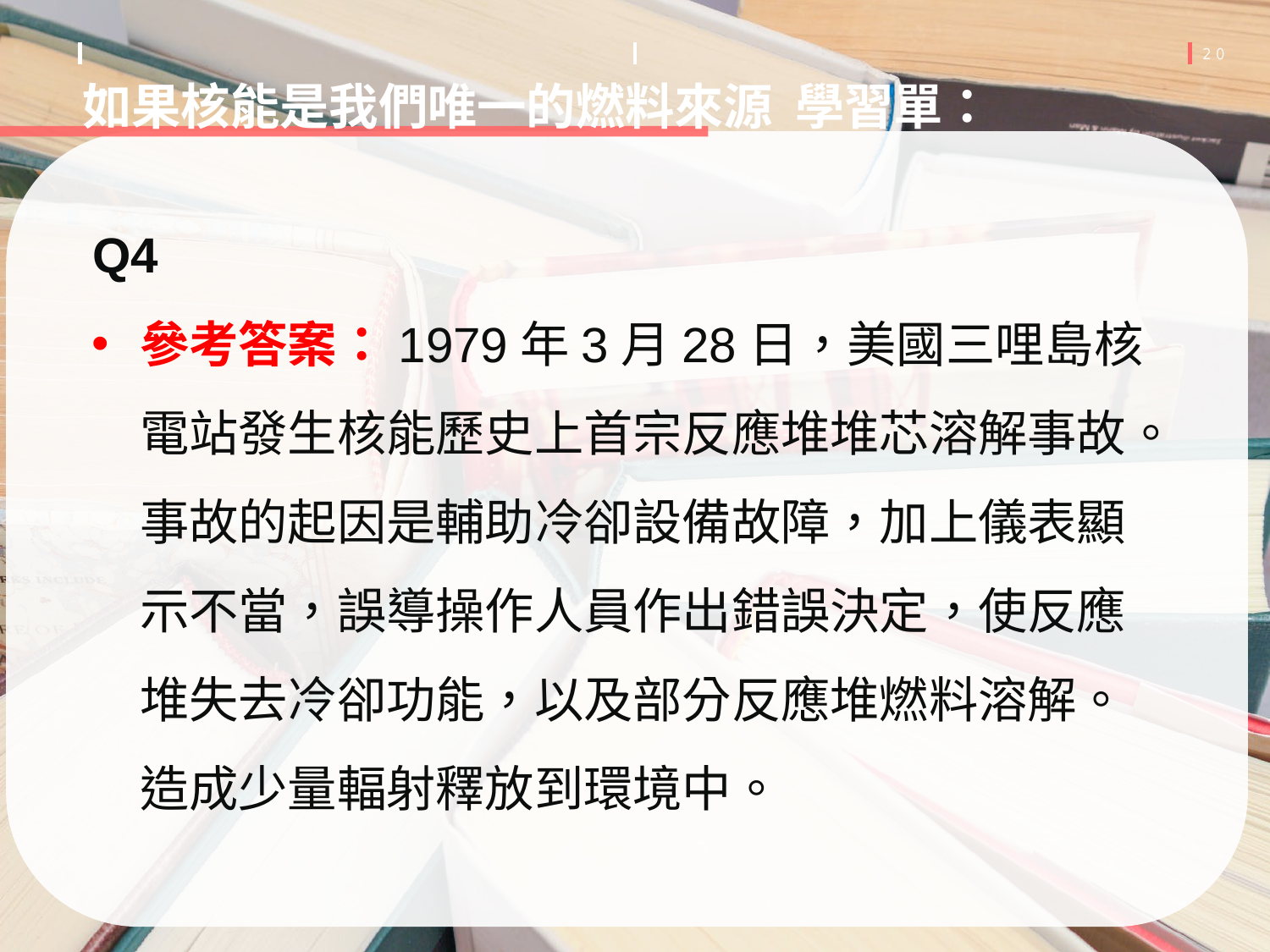

如果核能是我們唯一的燃料來源  學習單：

Q4
參考答案：1979年3月28日，美國三哩島核電站發生核能歷史上首宗反應堆堆芯溶解事故。事故的起因是輔助冷卻設備故障，加上儀表顯示不當，誤導操作人員作出錯誤決定，使反應堆失去冷卻功能，以及部分反應堆燃料溶解。造成少量輻射釋放到環境中。